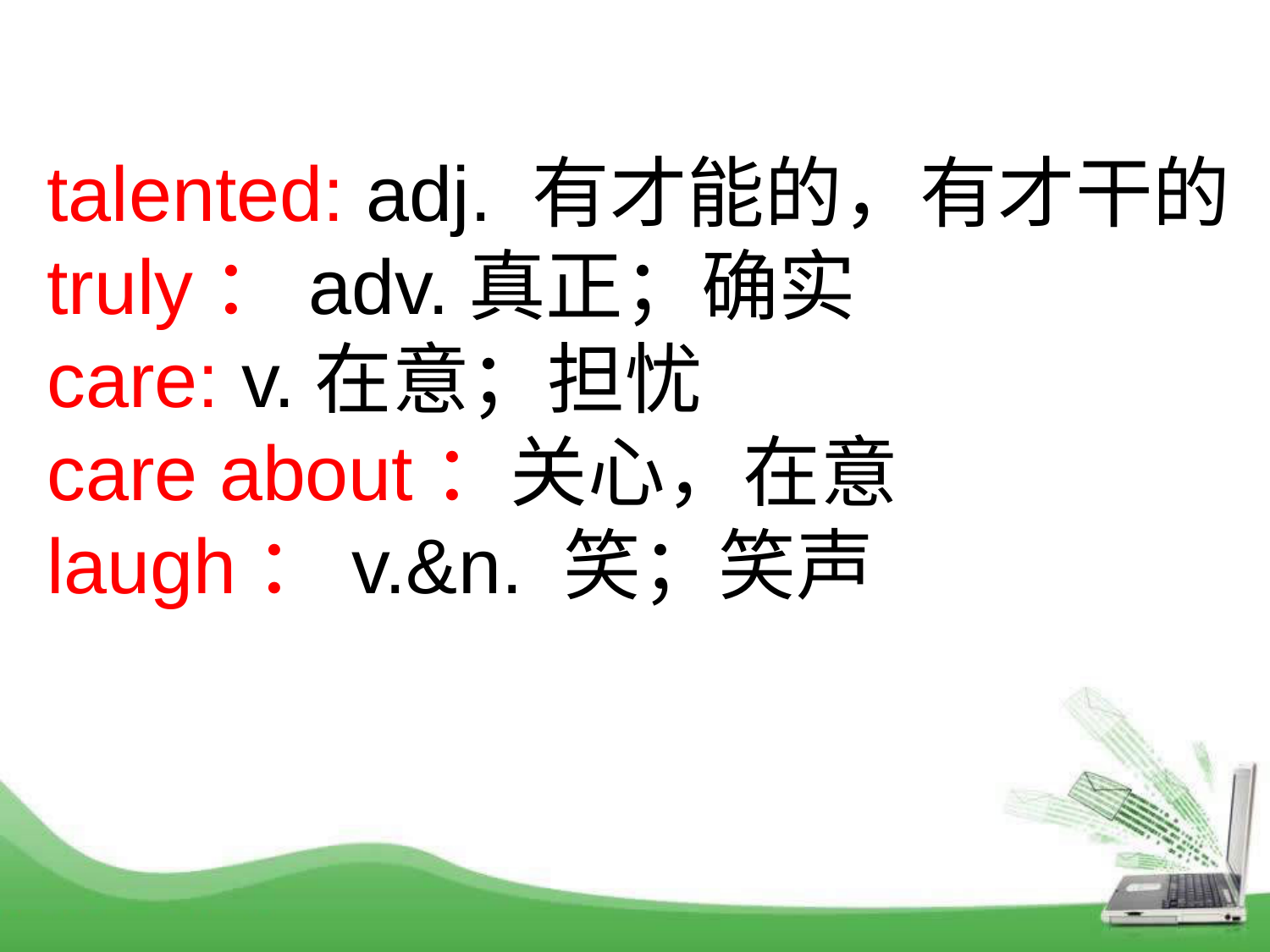

talented: adj. 有才能的，有才干的
truly：adv.真正；确实
care: v.在意；担忧
care about：关心，在意
laugh：v.&n. 笑；笑声